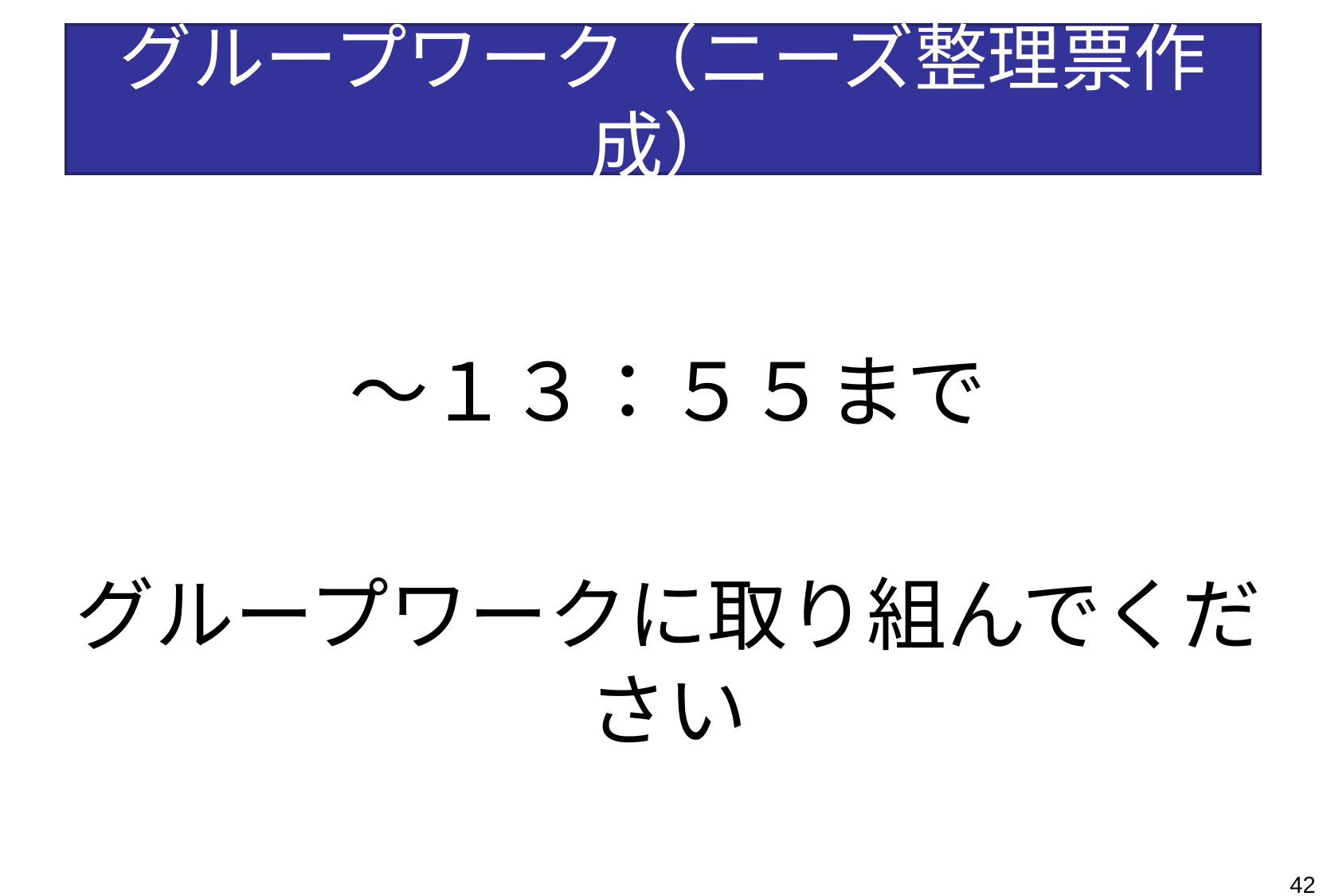

# グループワーク（ニーズ整理票作成）
～１３：５５まで

グループワークに取り組んでください
42